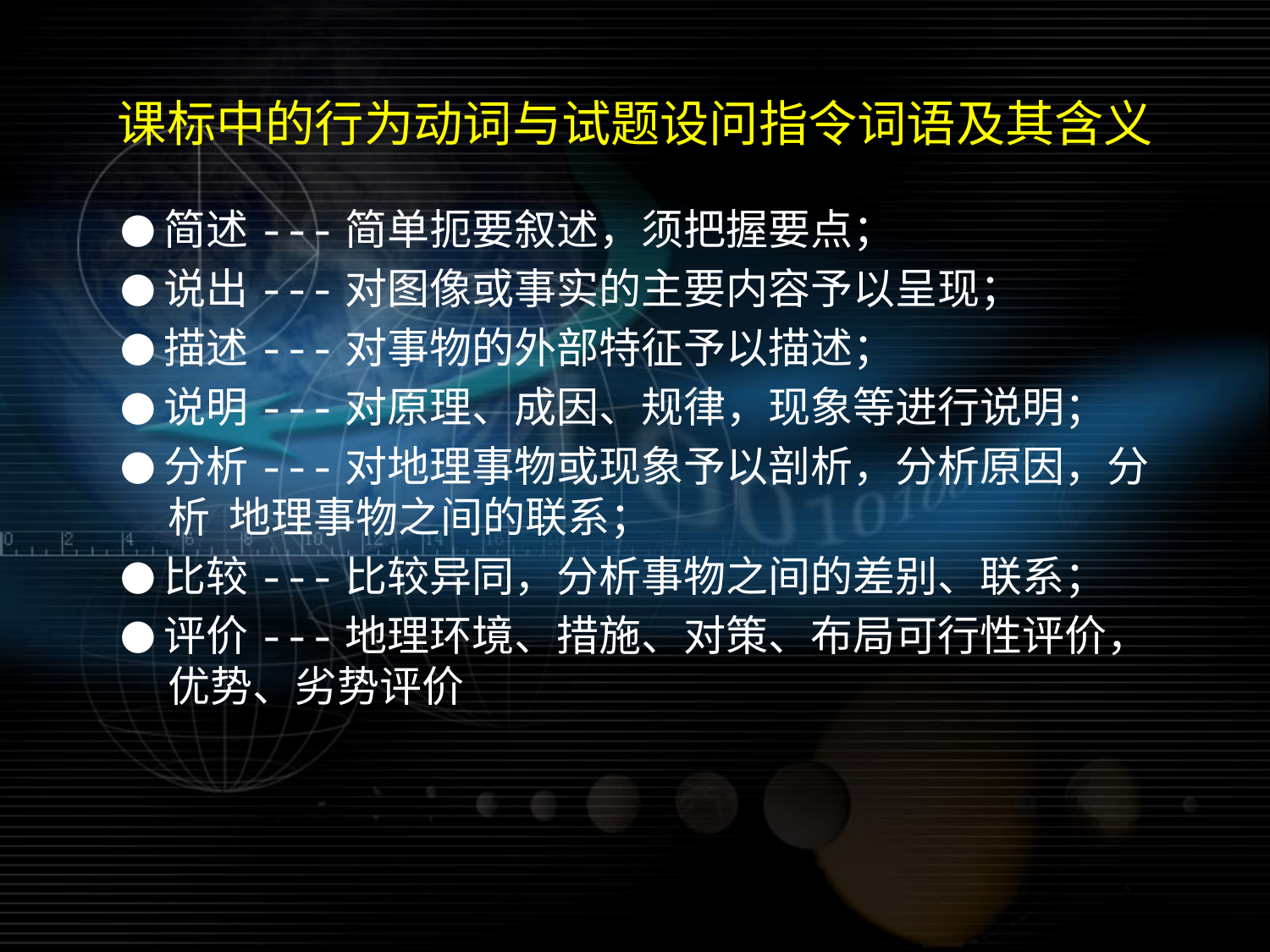

课标中的行为动词与试题设问指令词语及其含义
●简述---简单扼要叙述，须把握要点；
●说出---对图像或事实的主要内容予以呈现；
●描述---对事物的外部特征予以描述；
●说明---对原理、成因、规律，现象等进行说明；
●分析---对地理事物或现象予以剖析，分析原因，分析  地理事物之间的联系；
●比较---比较异同，分析事物之间的差别、联系；
●评价---地理环境、措施、对策、布局可行性评价，优势、劣势评价